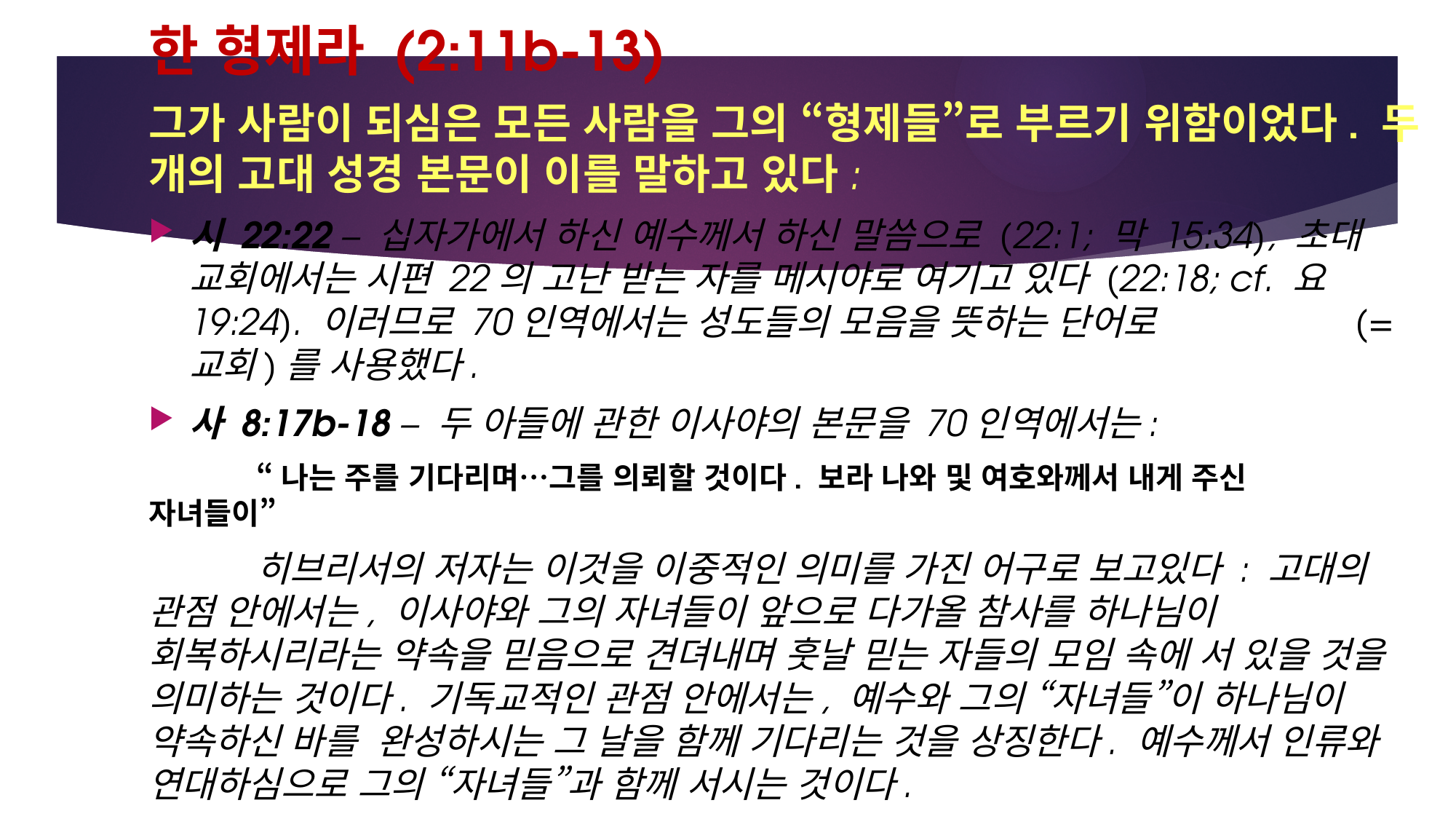

# 한 형제라 (2:11b-13)
그가 사람이 되심은 모든 사람을 그의 “형제들”로 부르기 위함이었다. 두 개의 고대 성경 본문이 이를 말하고 있다:
시 22:22 – 십자가에서 하신 예수께서 하신 말씀으로 (22:1; 막 15:34), 초대 교회에서는 시편 22의 고난 받는 자를 메시야로 여기고 있다 (22:18; cf. 요 19:24). 이러므로 70인역에서는 성도들의 모음을 뜻하는 단어로                   (= 교회)를 사용했다.
사 8:17b-18 – 두 아들에 관한 이사야의 본문을 70인역에서는:
		“나는 주를 기다리며…그를 의뢰할 것이다. 보라 나와 및 여호와께서 내게 주신 				자녀들이”
	히브리서의 저자는 이것을 이중적인 의미를 가진 어구로 보고있다 : 고대의 관점 안에서는, 이사야와 그의 자녀들이 앞으로 다가올 참사를 하나님이 회복하시리라는 약속을 믿음으로 견뎌내며 훗날 믿는 자들의 모임 속에 서 있을 것을 의미하는 것이다. 기독교적인 관점 안에서는, 예수와 그의 “자녀들”이 하나님이 약속하신 바를  완성하시는 그 날을 함께 기다리는 것을 상징한다. 예수께서 인류와 연대하심으로 그의 “자녀들”과 함께 서시는 것이다.